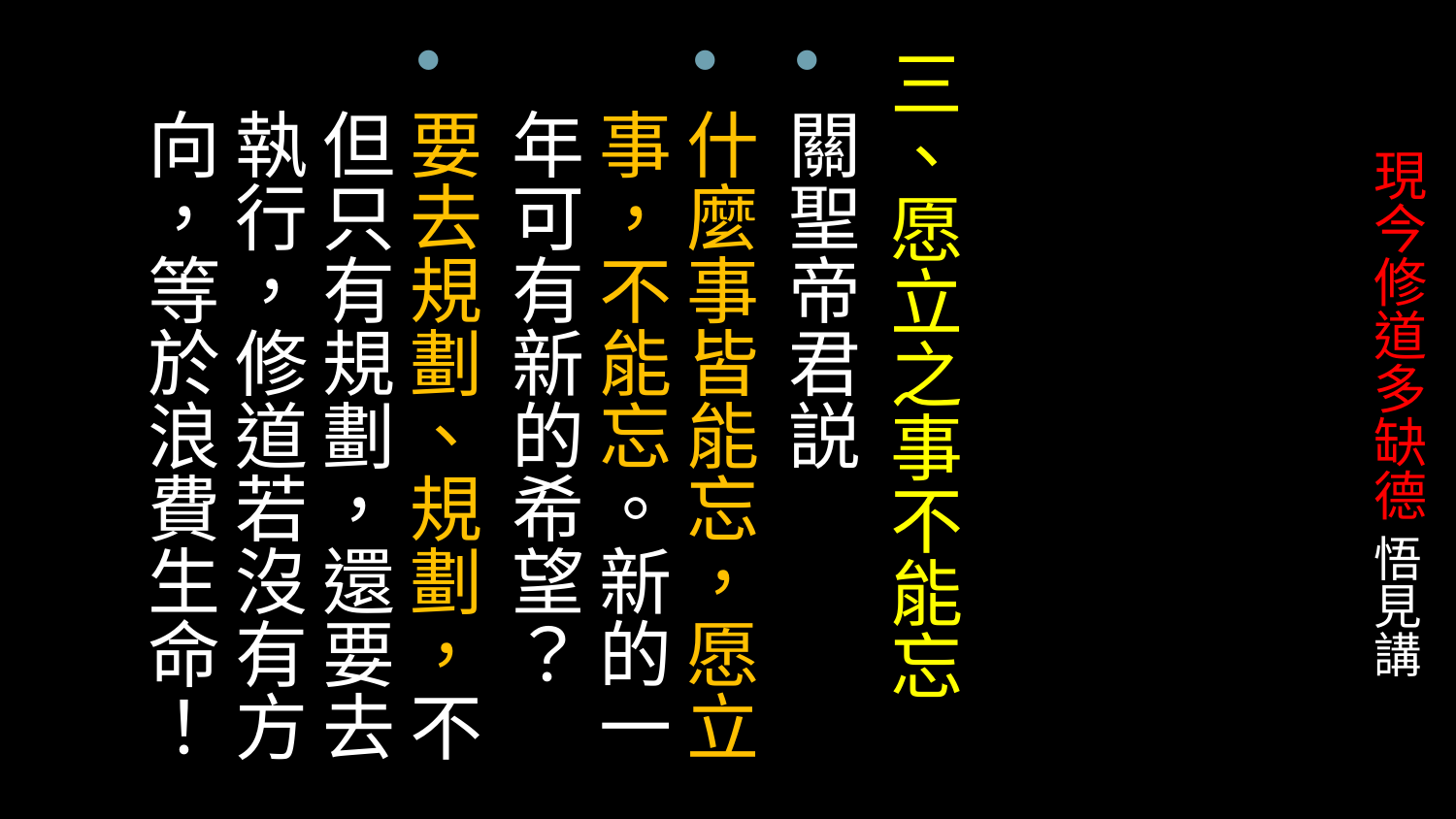

三、愿立之事不能忘
關聖帝君説
什麼事皆能忘，愿立事，不能忘。新的一年可有新的希望？
要去規劃、規劃，不但只有規劃，還要去執行，修道若沒有方向，等於浪費生命！

# 現今修道多缺德 悟見講